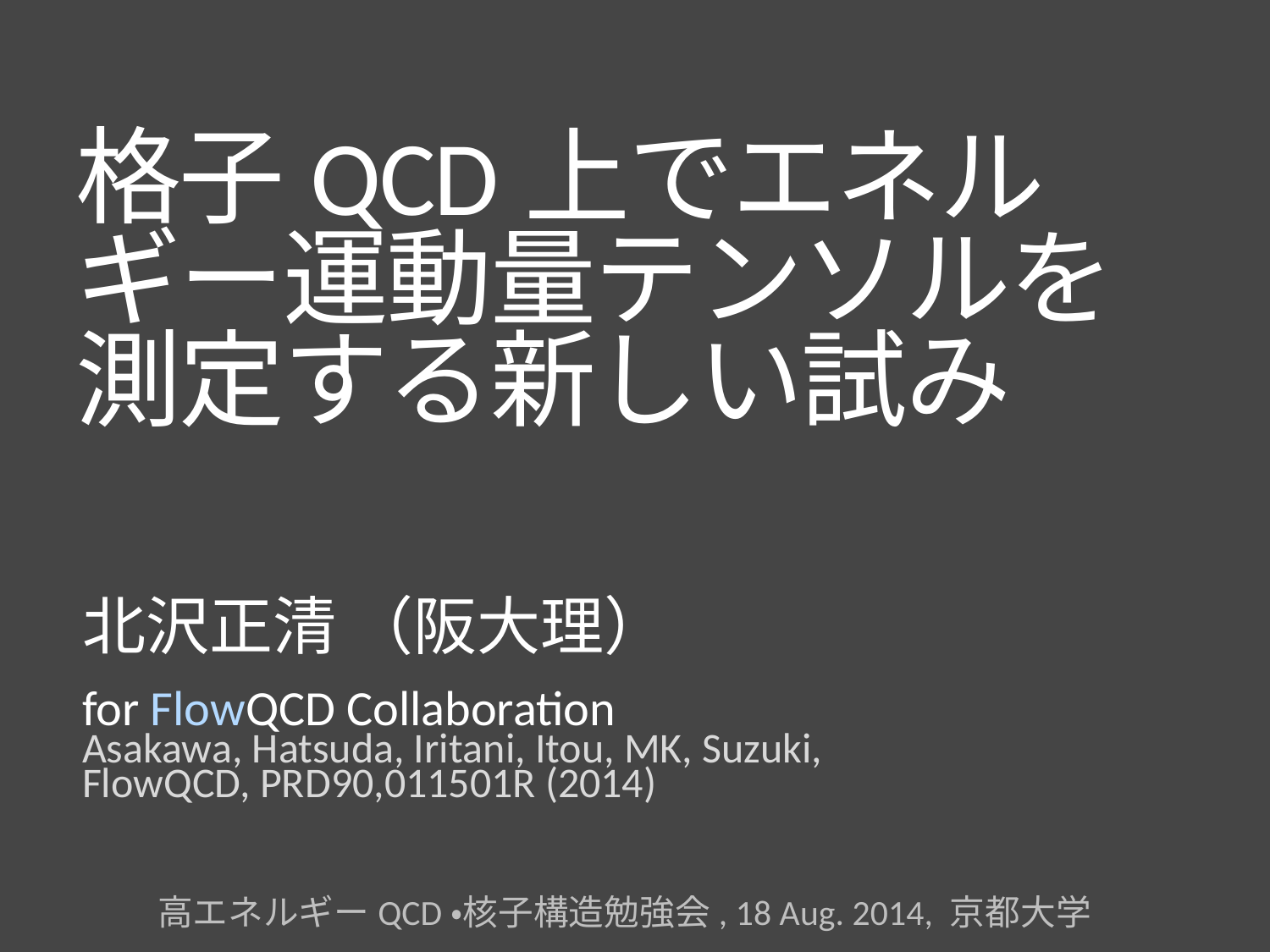

# 格子QCD上でエネルギー運動量テンソルを測定する新しい試み
北沢正清 （阪大理）
for FlowQCD Collaboration
Asakawa, Hatsuda, Iritani, Itou, MK, Suzuki,
FlowQCD, PRD90,011501R (2014)
高エネルギーQCD・核子構造勉強会, 18 Aug. 2014, 京都大学